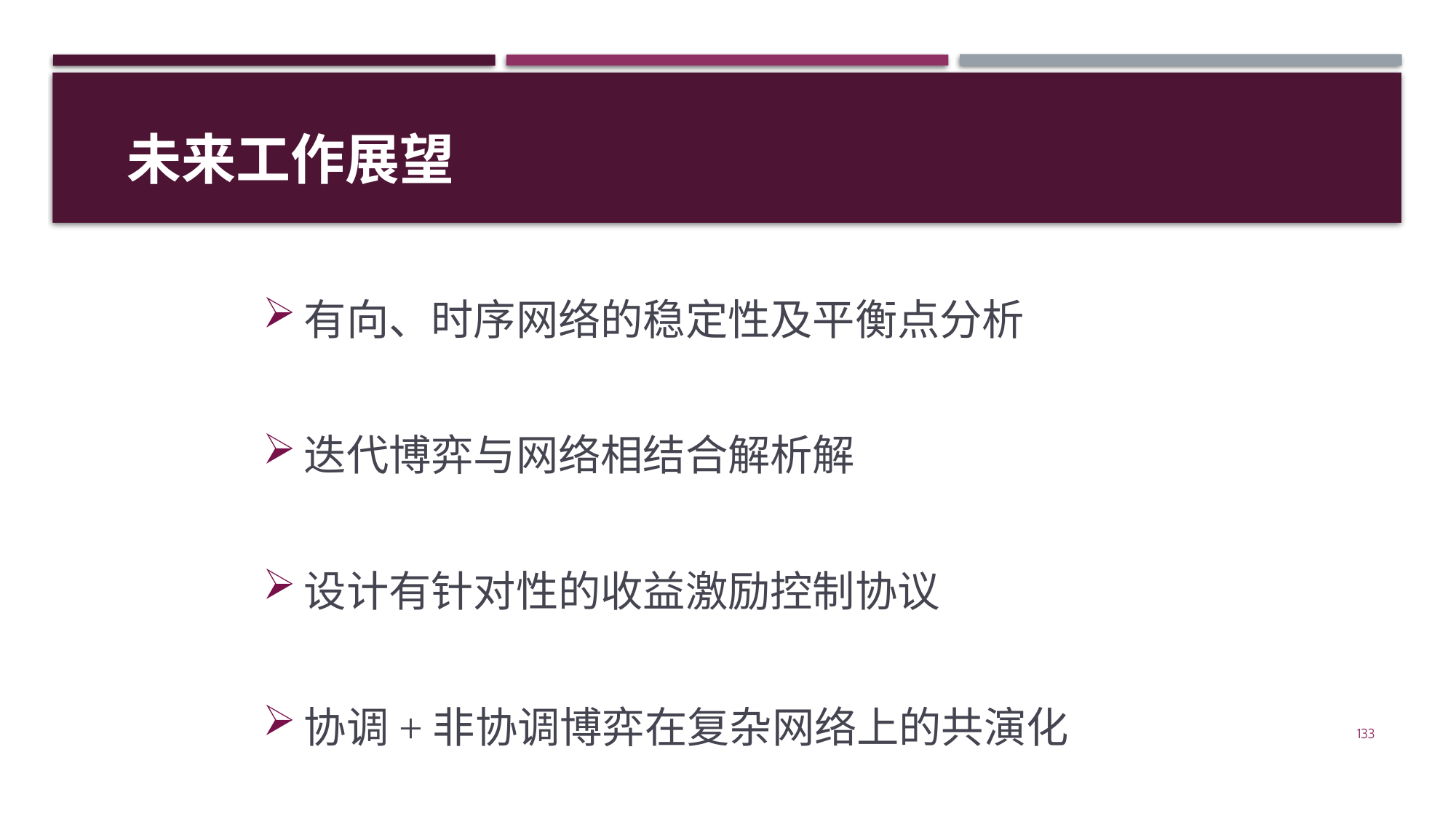

未来工作展望

有向、时序网络的稳定性及平衡点分析
迭代博弈与网络相结合解析解
设计有针对性的收益激励控制协议
协调+非协调博弈在复杂网络上的共演化
133